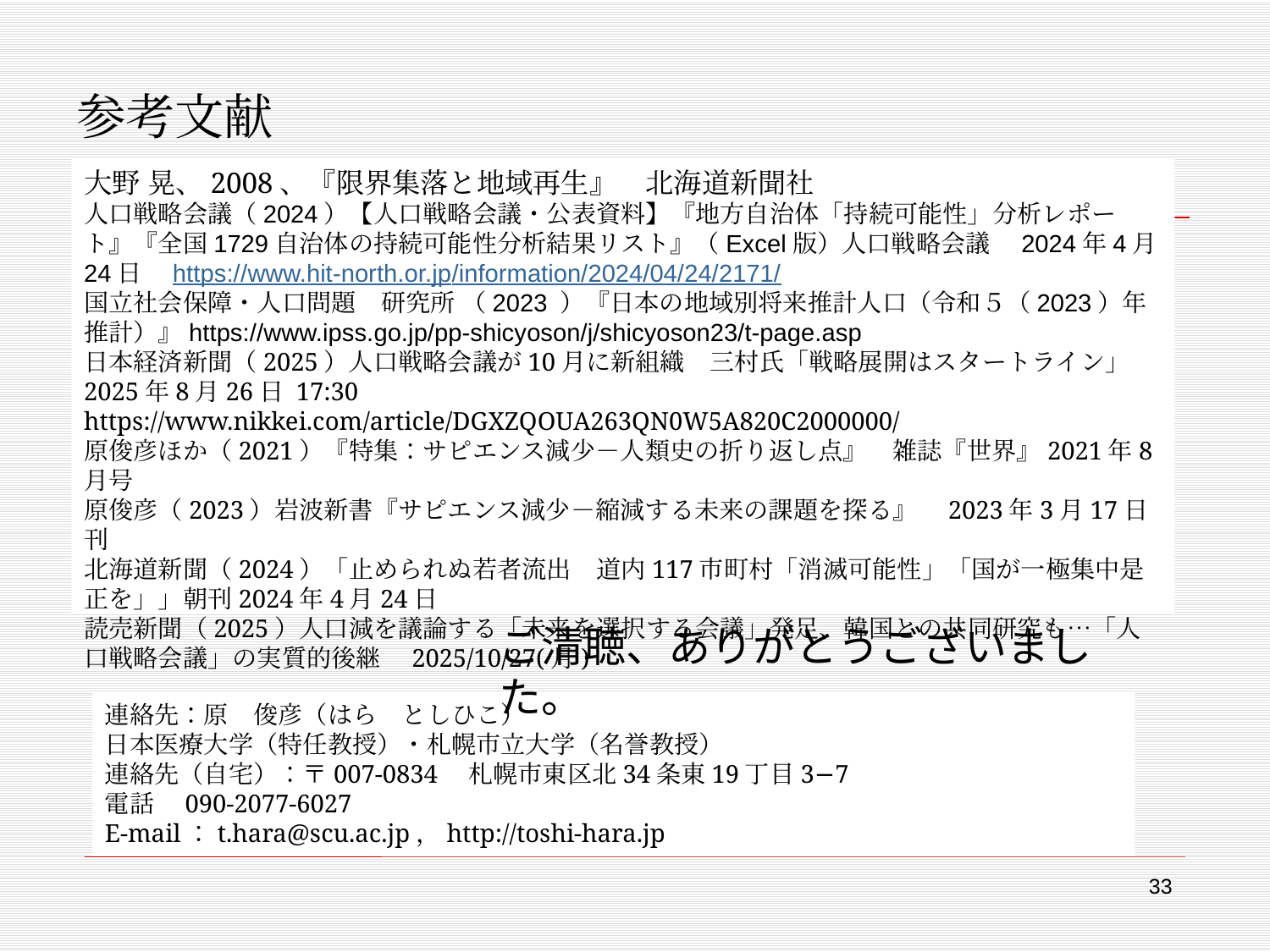

# 参考文献
大野 晃、2008、『限界集落と地域再生』　北海道新聞社
人口戦略会議（2024）【人口戦略会議・公表資料】『地方自治体「持続可能性」分析レポート』『全国1729自治体の持続可能性分析結果リスト』（Excel版）人口戦略会議　2024年4月24日　https://www.hit-north.or.jp/information/2024/04/24/2171/
国立社会保障・人口問題　研究所 （2023 ）『日本の地域別将来推計人口（令和５（2023）年推計）』https://www.ipss.go.jp/pp-shicyoson/j/shicyoson23/t-page.asp
日本経済新聞（2025）人口戦略会議が10月に新組織　三村氏「戦略展開はスタートライン」
2025年8月26日 17:30　https://www.nikkei.com/article/DGXZQOUA263QN0W5A820C2000000/
原俊彦ほか（2021）『特集：サピエンス減少－人類史の折り返し点』　雑誌『世界』2021年8月号
原俊彦（2023）岩波新書『サピエンス減少－縮減する未来の課題を探る』　2023年3月17日刊
北海道新聞（2024）「止められぬ若者流出　道内117市町村「消滅可能性」「国が一極集中是正を」」朝刊2024年4月24日
読売新聞（2025）人口減を議論する「未来を選択する会議」発足、韓国との共同研究も…「人口戦略会議」の実質的後継　2025/10/27(月)

ご清聴、ありがとうございました。
連絡先：原　俊彦（はら　としひこ）
日本医療大学（特任教授）・札幌市立大学（名誉教授）
連絡先（自宅）：〒007-0834　札幌市東区北34条東19丁目3−7
電話　090-2077-6027
E-mail：t.hara@scu.ac.jp，http://toshi-hara.jp
33